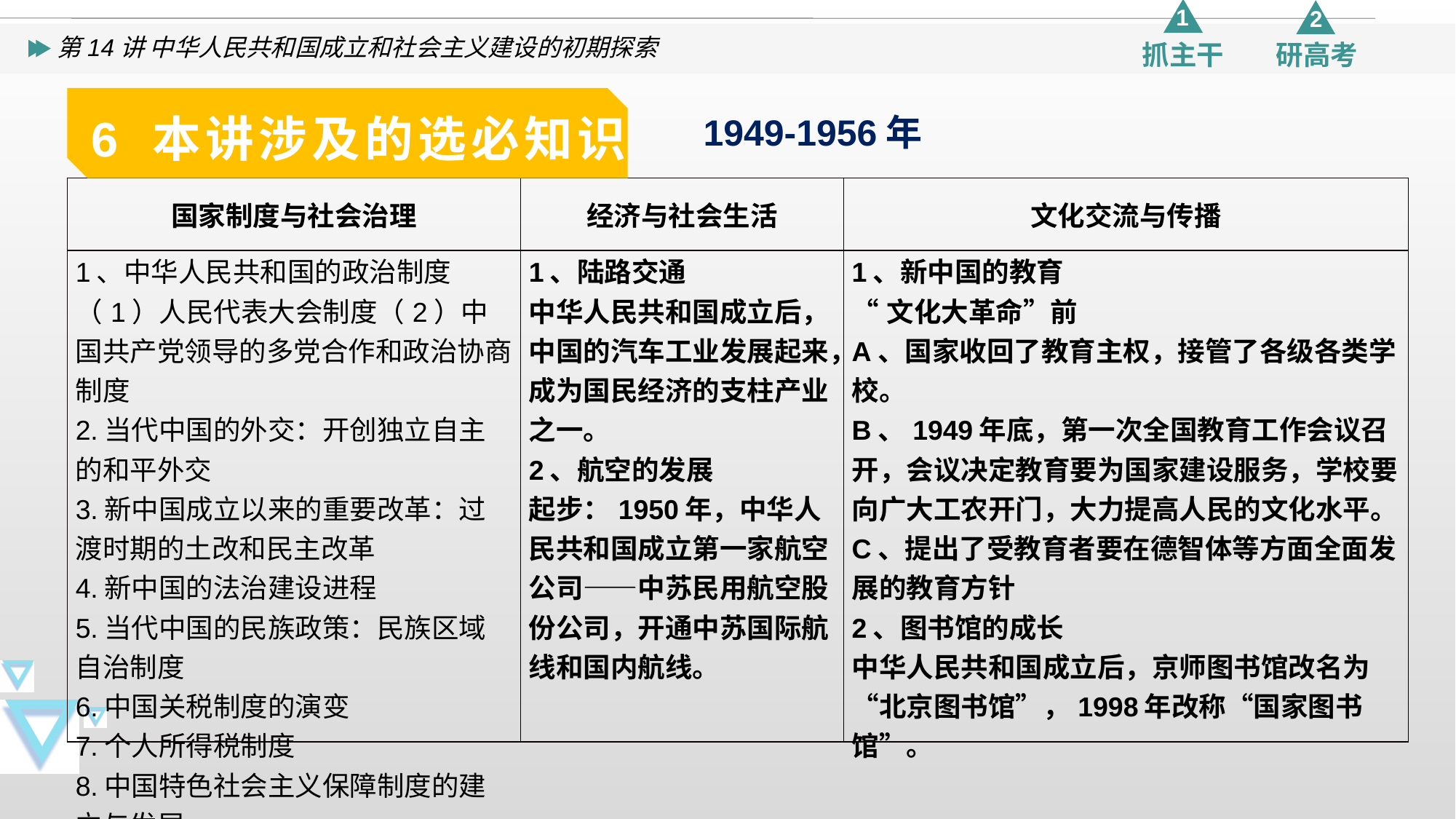

6 本讲涉及的选必知识
1949-1956年
| 国家制度与社会治理 | 经济与社会生活 | 文化交流与传播 |
| --- | --- | --- |
| 1、中华人民共和国的政治制度 （1）人民代表大会制度（2）中国共产党领导的多党合作和政治协商制度 2.当代中国的外交：开创独立自主的和平外交 3.新中国成立以来的重要改革：过渡时期的土改和民主改革 4.新中国的法治建设进程 5.当代中国的民族政策：民族区域自治制度 6.中国关税制度的演变 7.个人所得税制度 8.中国特色社会主义保障制度的建立与发展 | 1、陆路交通 中华人民共和国成立后，中国的汽车工业发展起来，成为国民经济的支柱产业之一。 2、航空的发展 起步：1950年，中华人民共和国成立第一家航空公司——中苏民用航空股份公司，开通中苏国际航线和国内航线。 | 1、新中国的教育 “文化大革命”前 A、国家收回了教育主权，接管了各级各类学校。 B、1949年底，第一次全国教育工作会议召开，会议决定教育要为国家建设服务，学校要向广大工农开门，大力提高人民的文化水平。 C、提出了受教育者要在德智体等方面全面发展的教育方针 2、图书馆的成长 中华人民共和国成立后，京师图书馆改名为“北京图书馆”，1998年改称“国家图书馆”。 |